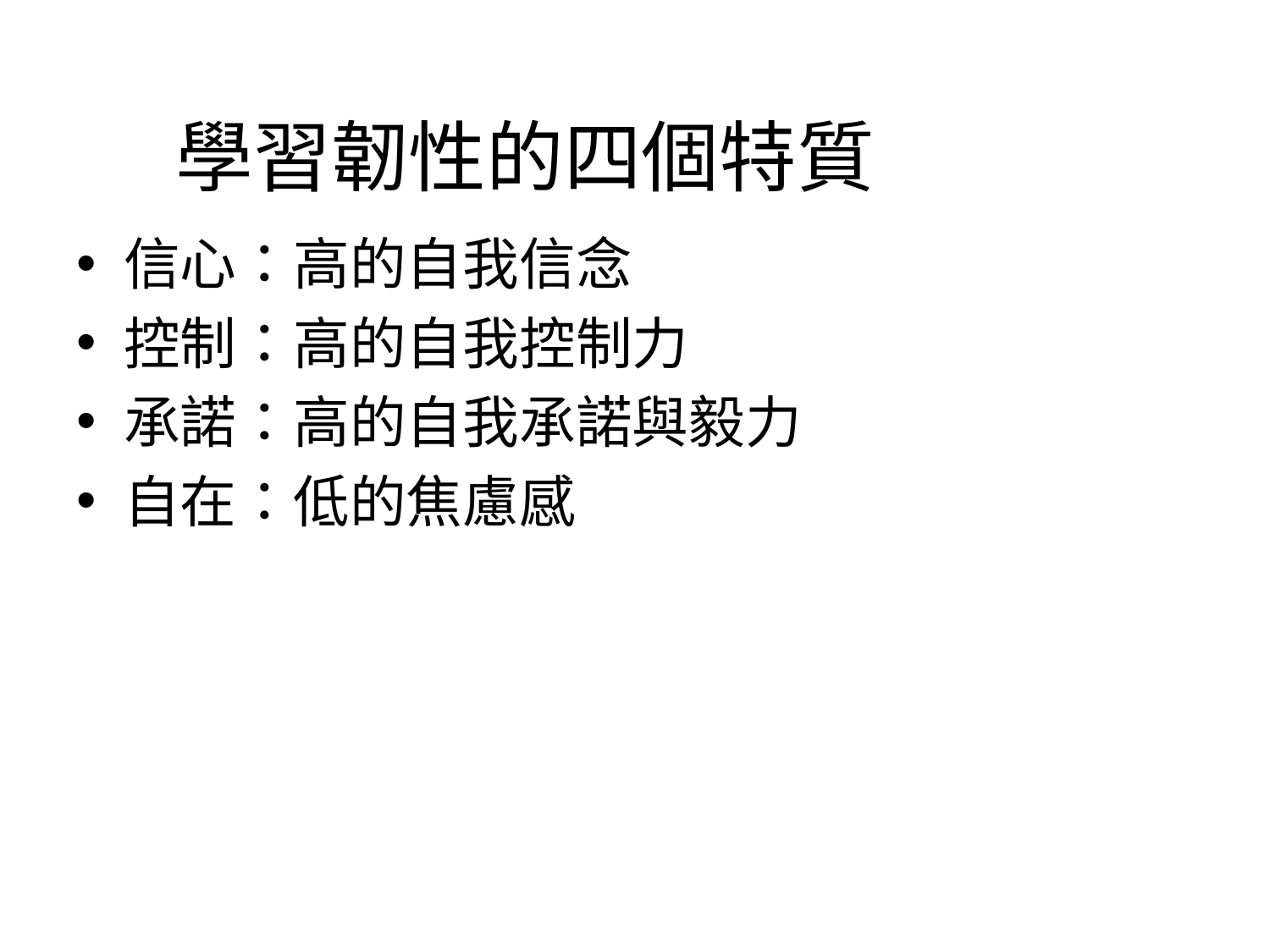

# 學習韌性的四個特質
信心：高的自我信念
控制：高的自我控制力
承諾：高的自我承諾與毅力
自在：低的焦慮感